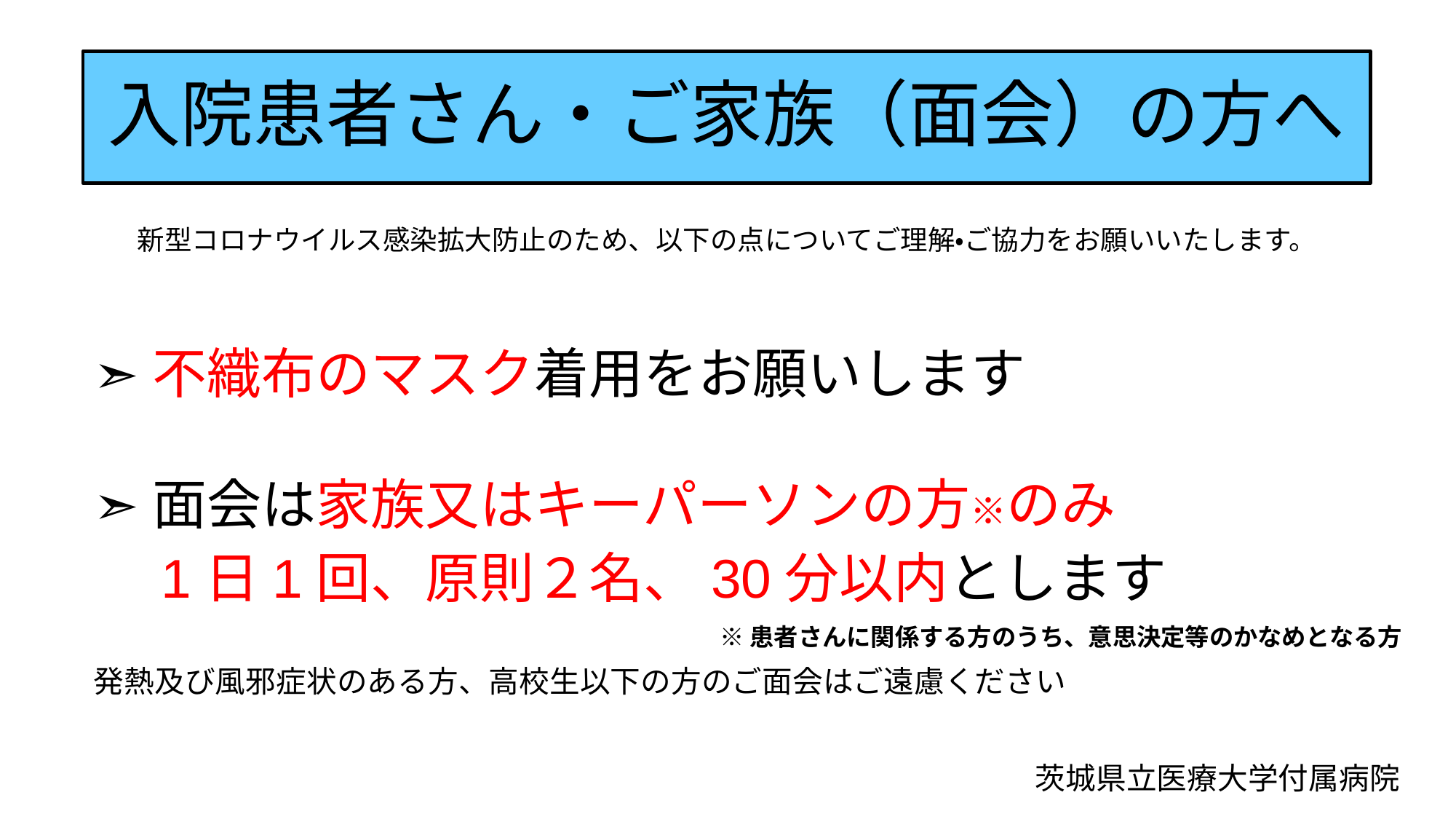

# 入院患者さん・ご家族（面会）の方へ
新型コロナウイルス感染拡大防止のため、以下の点についてご理解・ご協力をお願いいたします。
➣不織布のマスク着用をお願いします

➣面会は家族又はキーパーソンの方※のみ
　1日1回、原則２名、30分以内とします
※患者さんに関係する方のうち、意思決定等のかなめとなる方
発熱及び風邪症状のある方、高校生以下の方のご面会はご遠慮ください

茨城県立医療大学付属病院